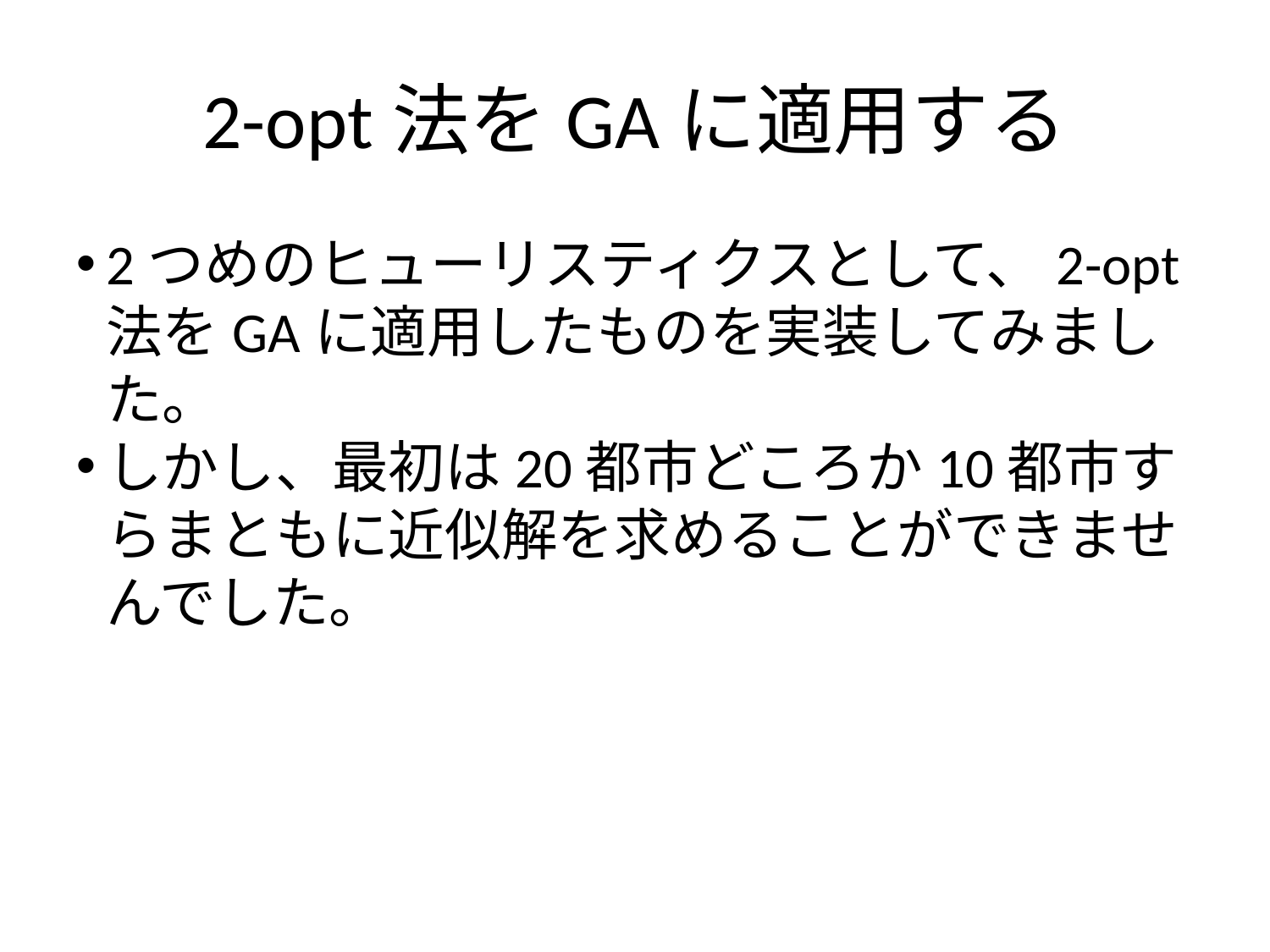

2-opt法をGAに適用する
2つめのヒューリスティクスとして、2-opt法をGAに適用したものを実装してみました。
しかし、最初は20都市どころか10都市すらまともに近似解を求めることができませんでした。